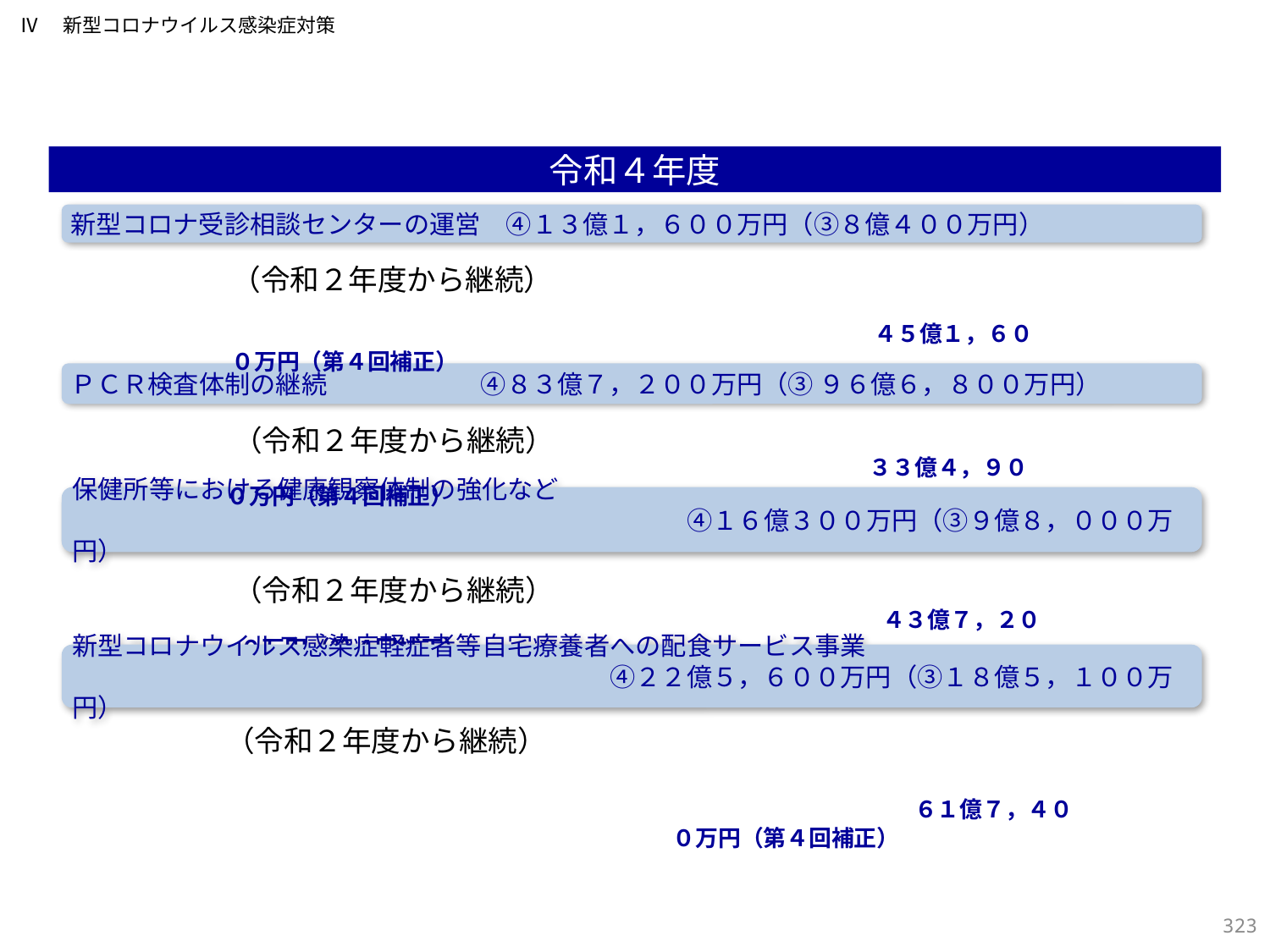

Ⅳ　新型コロナウイルス感染症対策
令和４年度
新型コロナ受診相談センターの運営　④１３億１，６００万円（③８億４００万円）
（令和２年度から継続）
　　　　　　　　　　　　　　　　　　　　　　４５億１，６００万円（第４回補正）
ＰＣＲ検査体制の継続　　　　　　④８３億７，２００万円（③ ９６億６，８００万円）
（令和２年度から継続）
　　　　　　　　　　　　　　　　　　　　　　３３億４，９００万円（第４回補正）
保健所等における健康観察体制の強化など
　　　　　　　　　　　　　　　　　　　　　　　　④１６億３００万円（③９億８，０００万円）
（令和２年度から継続）
　　　　　　　　　　　　　　　　　　　　　　４３億７，２００万円（第４回補正）
新型コロナウイルス感染症軽症者等自宅療養者への配食サービス事業
　　　　　　　　　　　　　　　　　　　　　④２２億５，６００万円（③１８億５，１００万円）
　　　　　　　　　　　　　　　　　　　　　　　　　　　　　　                   ６１億７，４００万円（第４回補正）
（令和２年度から継続）
323